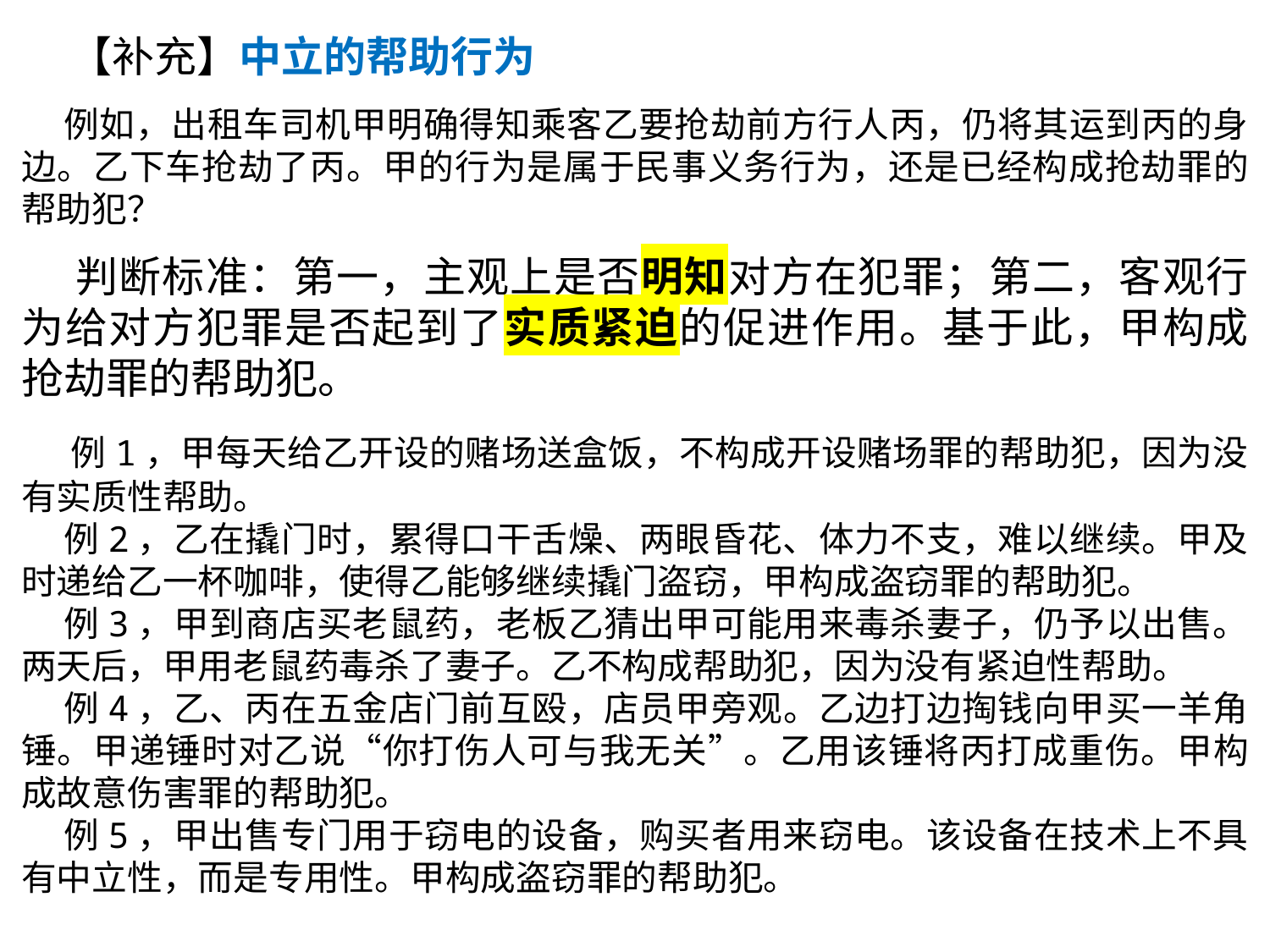

【补充】中立的帮助行为

    例如，出租车司机甲明确得知乘客乙要抢劫前方行人丙，仍将其运到丙的身边。乙下车抢劫了丙。甲的行为是属于民事义务行为，还是已经构成抢劫罪的帮助犯？

    判断标准：第一，主观上是否明知对方在犯罪；第二，客观行为给对方犯罪是否起到了实质紧迫的促进作用。基于此，甲构成抢劫罪的帮助犯。

    例1，甲每天给乙开设的赌场送盒饭，不构成开设赌场罪的帮助犯，因为没有实质性帮助。
    例2，乙在撬门时，累得口干舌燥、两眼昏花、体力不支，难以继续。甲及时递给乙一杯咖啡，使得乙能够继续撬门盗窃，甲构成盗窃罪的帮助犯。
    例3，甲到商店买老鼠药，老板乙猜出甲可能用来毒杀妻子，仍予以出售。两天后，甲用老鼠药毒杀了妻子。乙不构成帮助犯，因为没有紧迫性帮助。
    例4，乙、丙在五金店门前互殴，店员甲旁观。乙边打边掏钱向甲买一羊角锤。甲递锤时对乙说“你打伤人可与我无关”。乙用该锤将丙打成重伤。甲构成故意伤害罪的帮助犯。
    例5，甲出售专门用于窃电的设备，购买者用来窃电。该设备在技术上不具有中立性，而是专用性。甲构成盗窃罪的帮助犯。